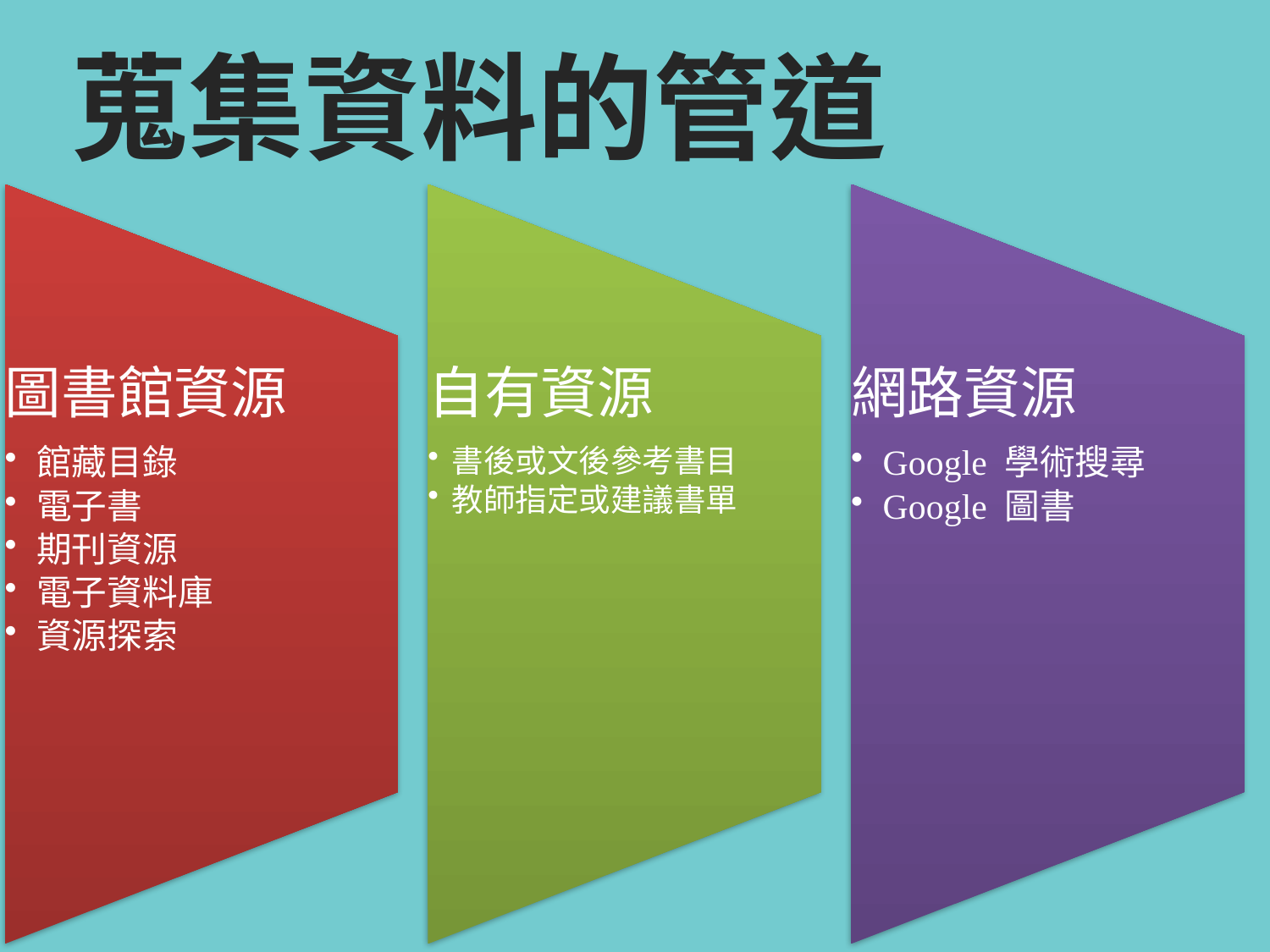

蒐集資料的管道
圖書館資源
館藏目錄
電子書
期刊資源
電子資料庫
資源探索
自有資源
書後或文後參考書目
教師指定或建議書單
網路資源
Google 學術搜尋
Google 圖書